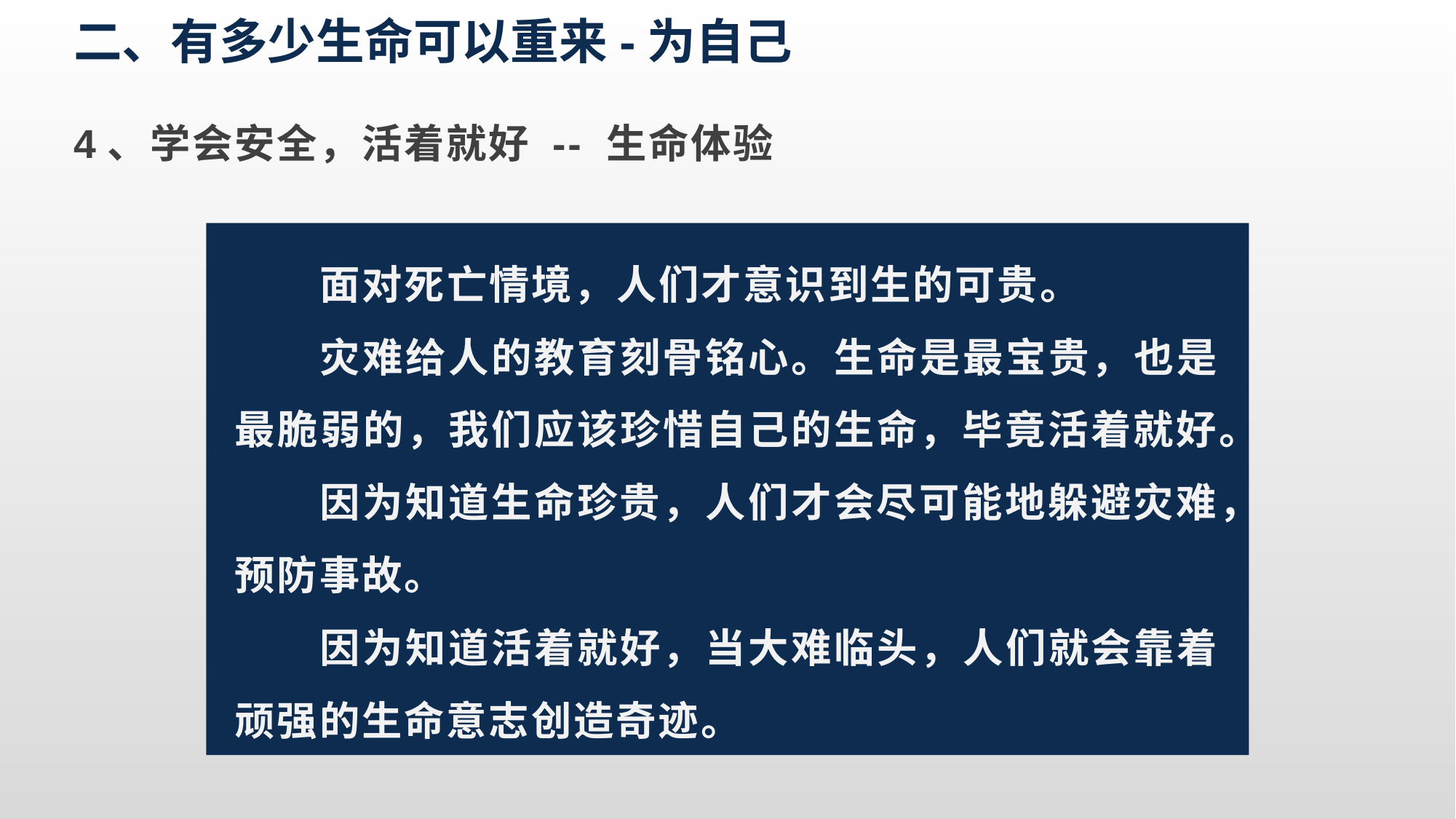

二、有多少生命可以重来-为自己
4、学会安全，活着就好 -- 生命体验
面对死亡情境，人们才意识到生的可贵。
灾难给人的教育刻骨铭心。生命是最宝贵，也是最脆弱的，我们应该珍惜自己的生命，毕竟活着就好。
因为知道生命珍贵，人们才会尽可能地躲避灾难，预防事故。
因为知道活着就好，当大难临头，人们就会靠着顽强的生命意志创造奇迹。